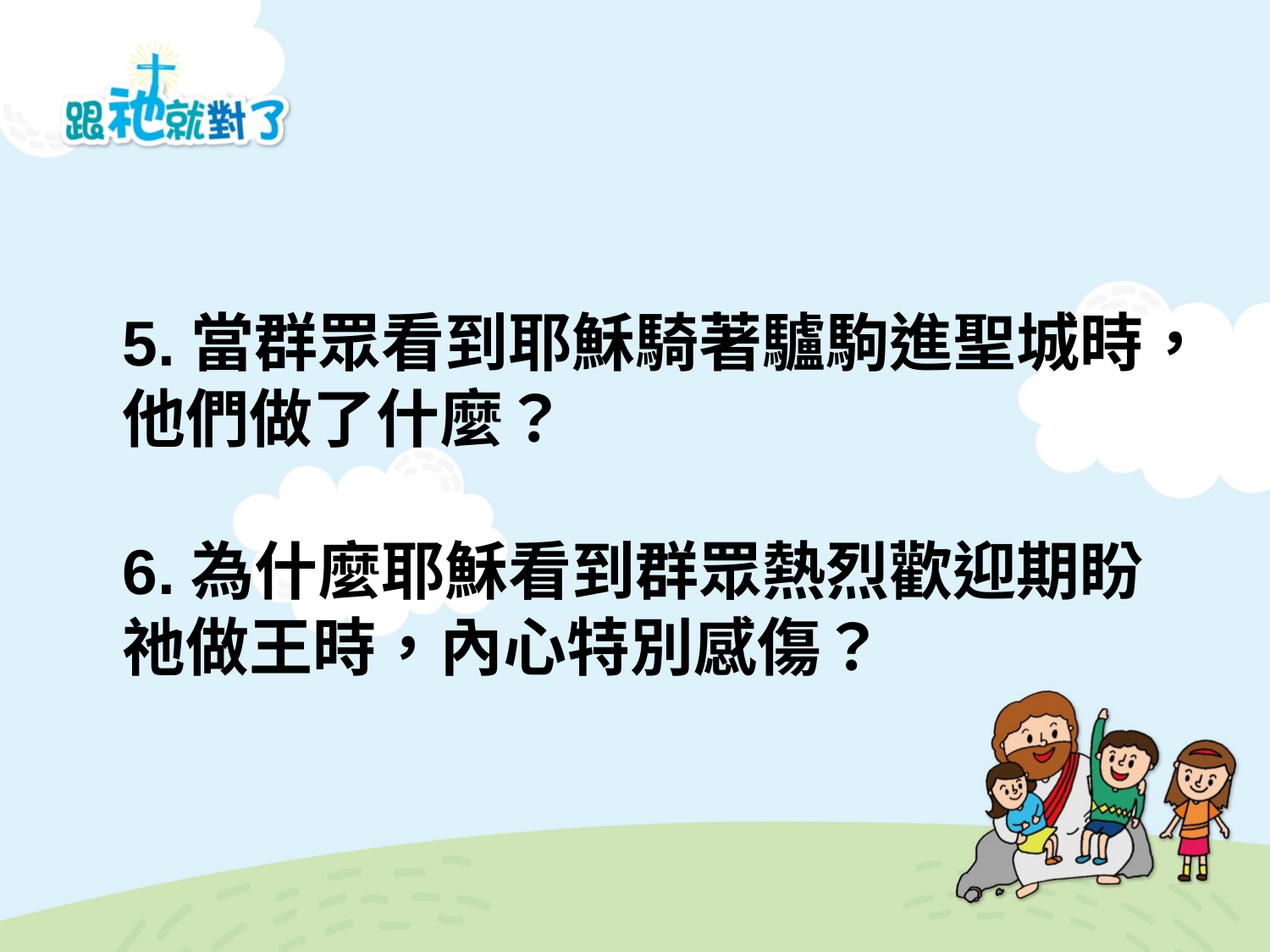

5.當群眾看到耶穌騎著驢駒進聖城時，他們做了什麼？

6.為什麼耶穌看到群眾熱烈歡迎期盼祂做王時，內心特別感傷？